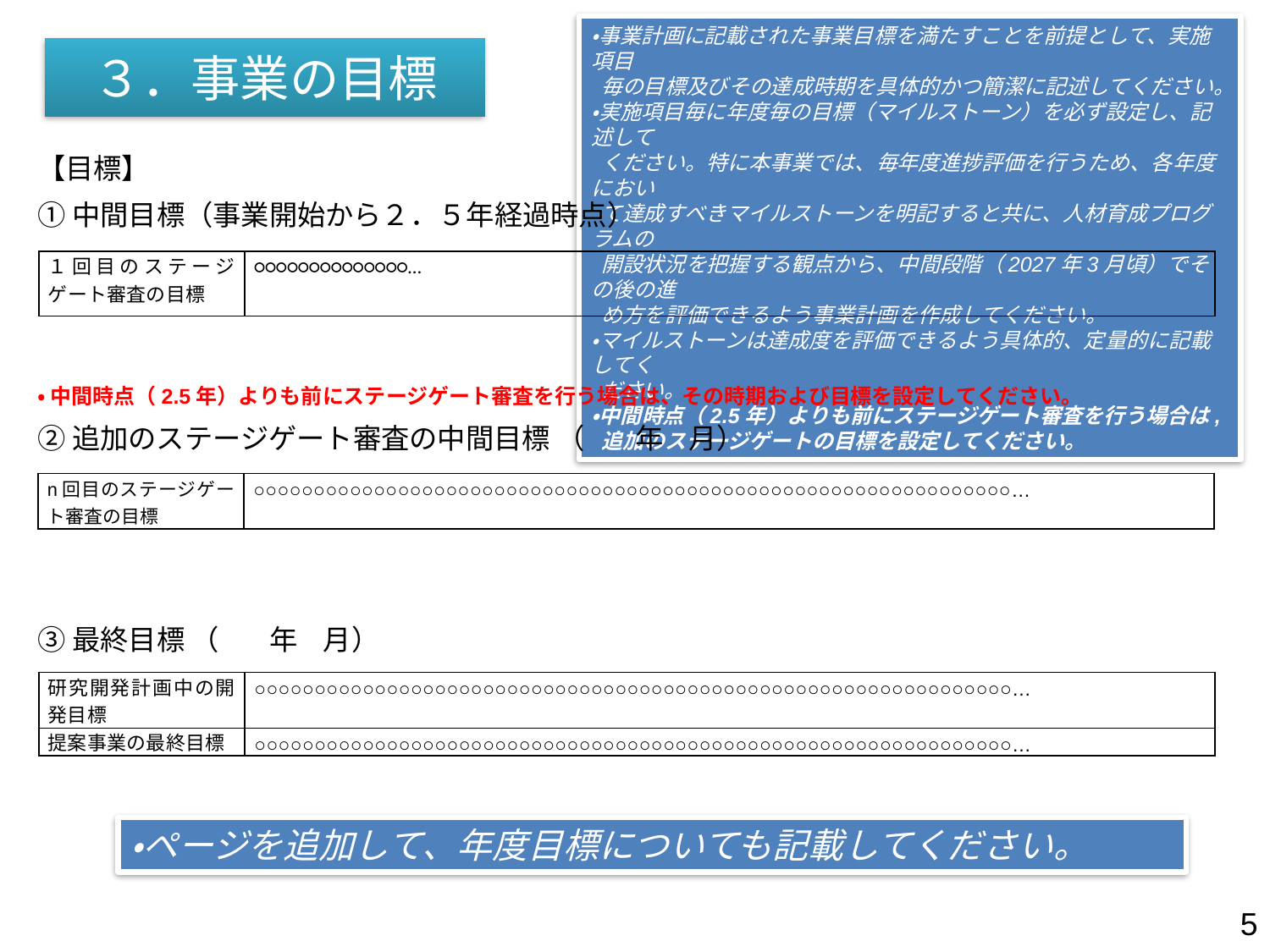

・事業計画に記載された事業目標を満たすことを前提として、実施項目
 毎の目標及びその達成時期を具体的かつ簡潔に記述してください。
・実施項目毎に年度毎の目標（マイルストーン）を必ず設定し、記述して
 ください。特に本事業では、毎年度進捗評価を行うため、各年度におい
 て達成すべきマイルストーンを明記すると共に、人材育成プログラムの
 開設状況を把握する観点から、中間段階（2027年3月頃）でその後の進
 め方を評価できるよう事業計画を作成してください。
・マイルストーンは達成度を評価できるよう具体的、定量的に記載してく
 ださい。
・中間時点（2.5年）よりも前にステージゲート審査を行う場合は,
 追加のステージゲートの目標を設定してください。
# ３．事業の目標
【目標】
①中間目標（事業開始から２．５年経過時点）
| １回目のステージゲート審査の目標 | ○○○○○○○○○○○○○○… |
| --- | --- |

・ 中間時点（2.5年）よりも前にステージゲート審査を行う場合は、その時期および目標を設定してください。
②追加のステージゲート審査の中間目標 （        年    月）
| n回目のステージゲート審査の目標 | ○○○○○○○○○○○○○○○○○○○○○○○○○○○○○○○○○○○○○○○○○○○○○○○○○○○○○○○○○○○○○○○… |
| --- | --- |
③最終目標 （        年    月）
| 研究開発計画中の開発目標 | ○○○○○○○○○○○○○○○○○○○○○○○○○○○○○○○○○○○○○○○○○○○○○○○○○○○○○○○○○○○○○○○… |
| --- | --- |
| 提案事業の最終目標 | ○○○○○○○○○○○○○○○○○○○○○○○○○○○○○○○○○○○○○○○○○○○○○○○○○○○○○○○○○○○○○○○… |
・ページを追加して、年度目標についても記載してください。
5